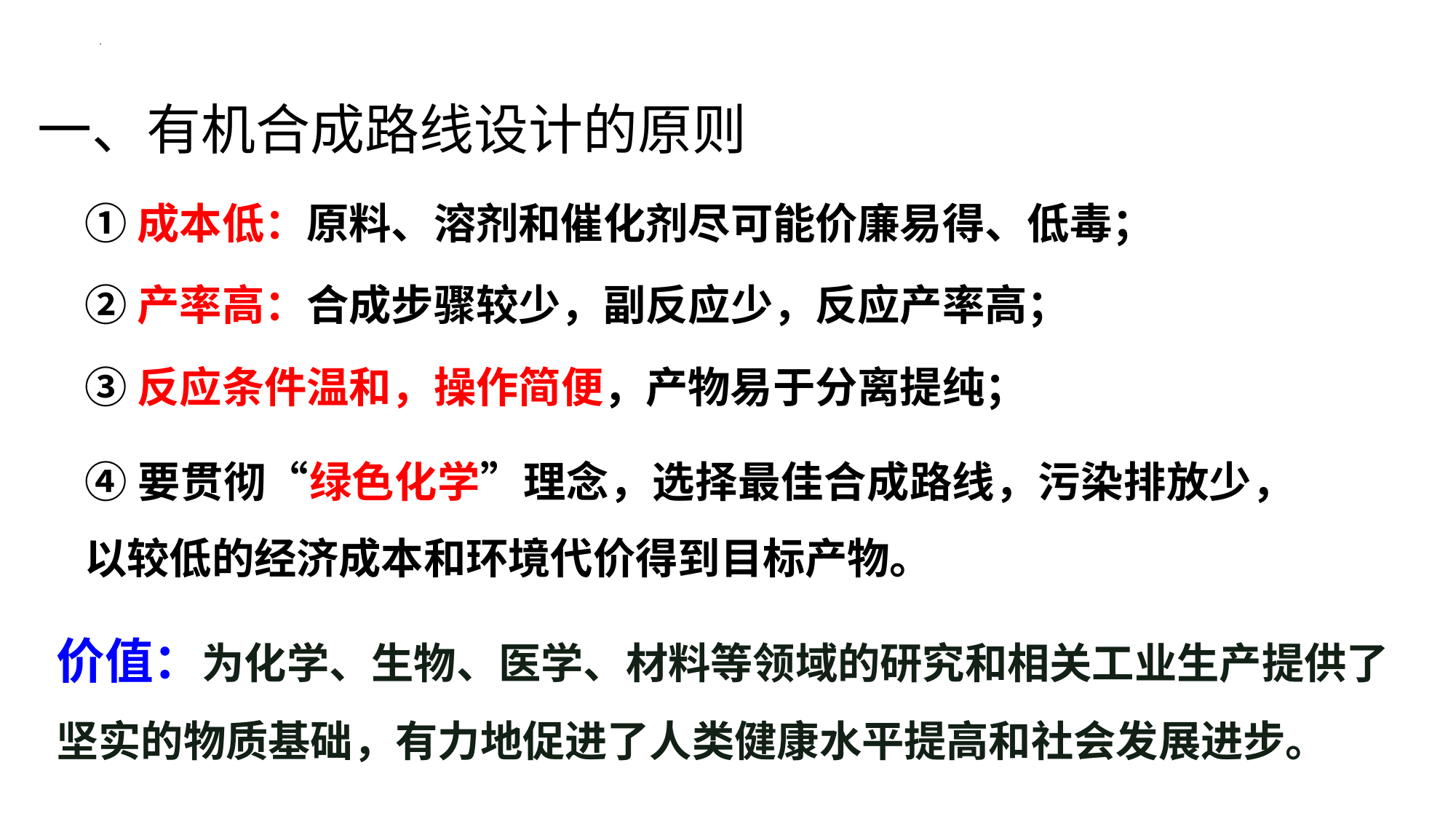

一、有机合成路线设计的原则
①成本低：原料、溶剂和催化剂尽可能价廉易得、低毒；
②产率高：合成步骤较少，副反应少，反应产率高；
③反应条件温和，操作简便，产物易于分离提纯；
④要贯彻“绿色化学”理念，选择最佳合成路线，污染排放少，以较低的经济成本和环境代价得到目标产物。
价值：为化学、生物、医学、材料等领域的研究和相关工业生产提供了坚实的物质基础，有力地促进了人类健康水平提高和社会发展进步。